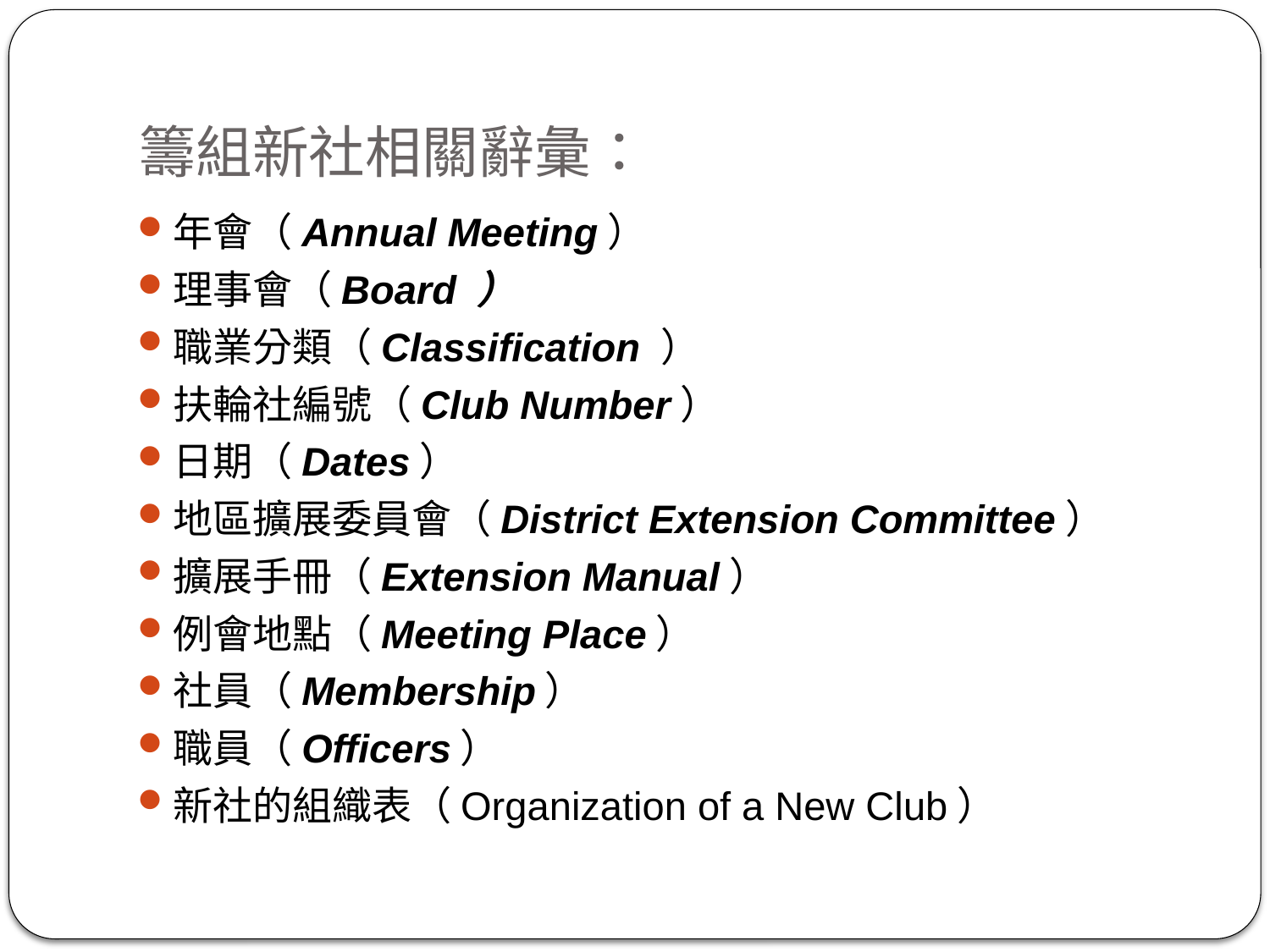

# 籌組新社相關辭彙：
年會（Annual Meeting）
理事會（Board ）
職業分類（Classification ）
扶輪社編號（Club Number）
日期（Dates）
地區擴展委員會（District Extension Committee）
擴展手冊（Extension Manual）
例會地點（Meeting Place）
社員（Membership）
職員（Officers）
新社的組織表（Organization of a New Club）